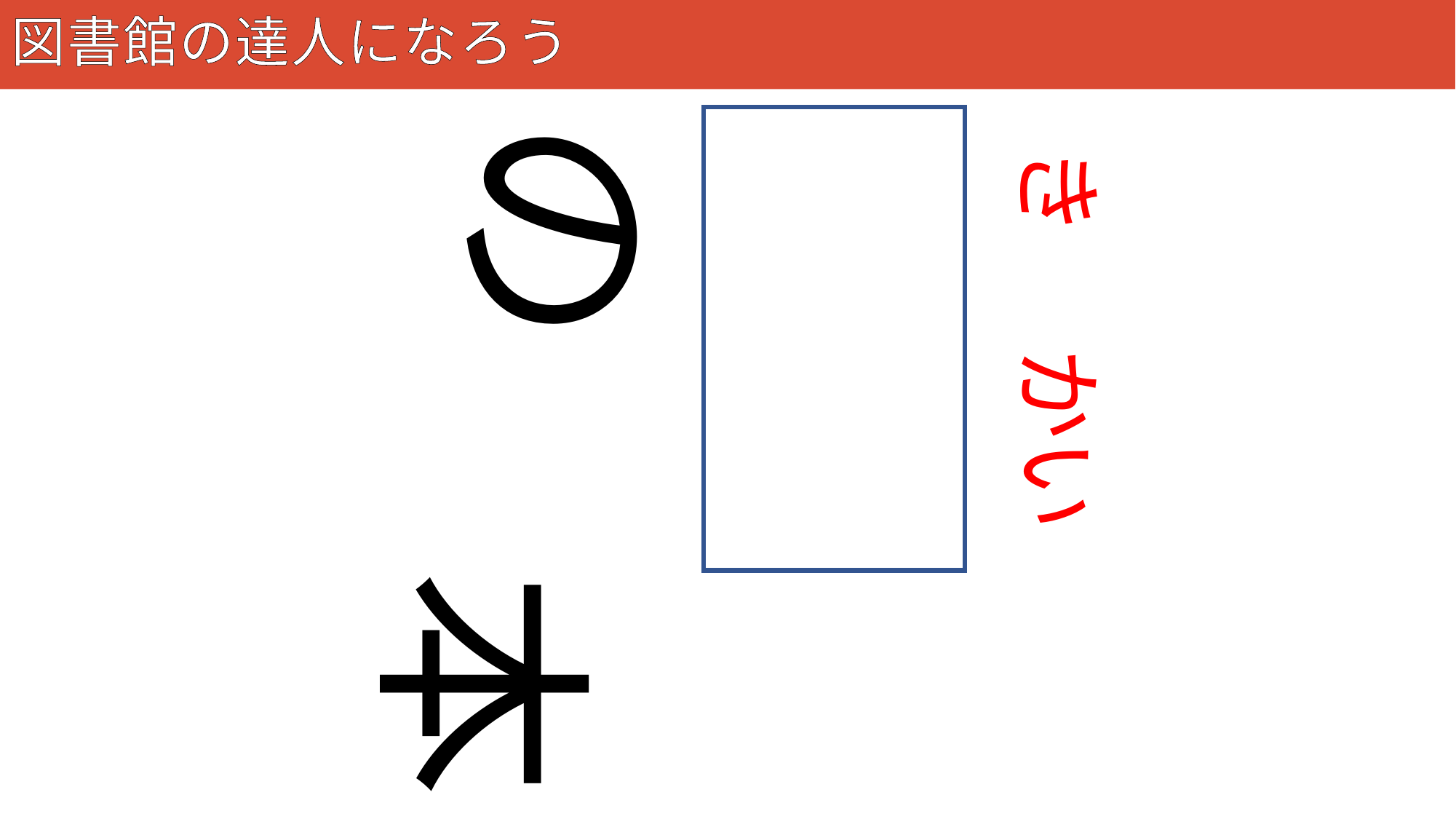

# 図書館の達人になろう
13
機械の

き　 かい
本